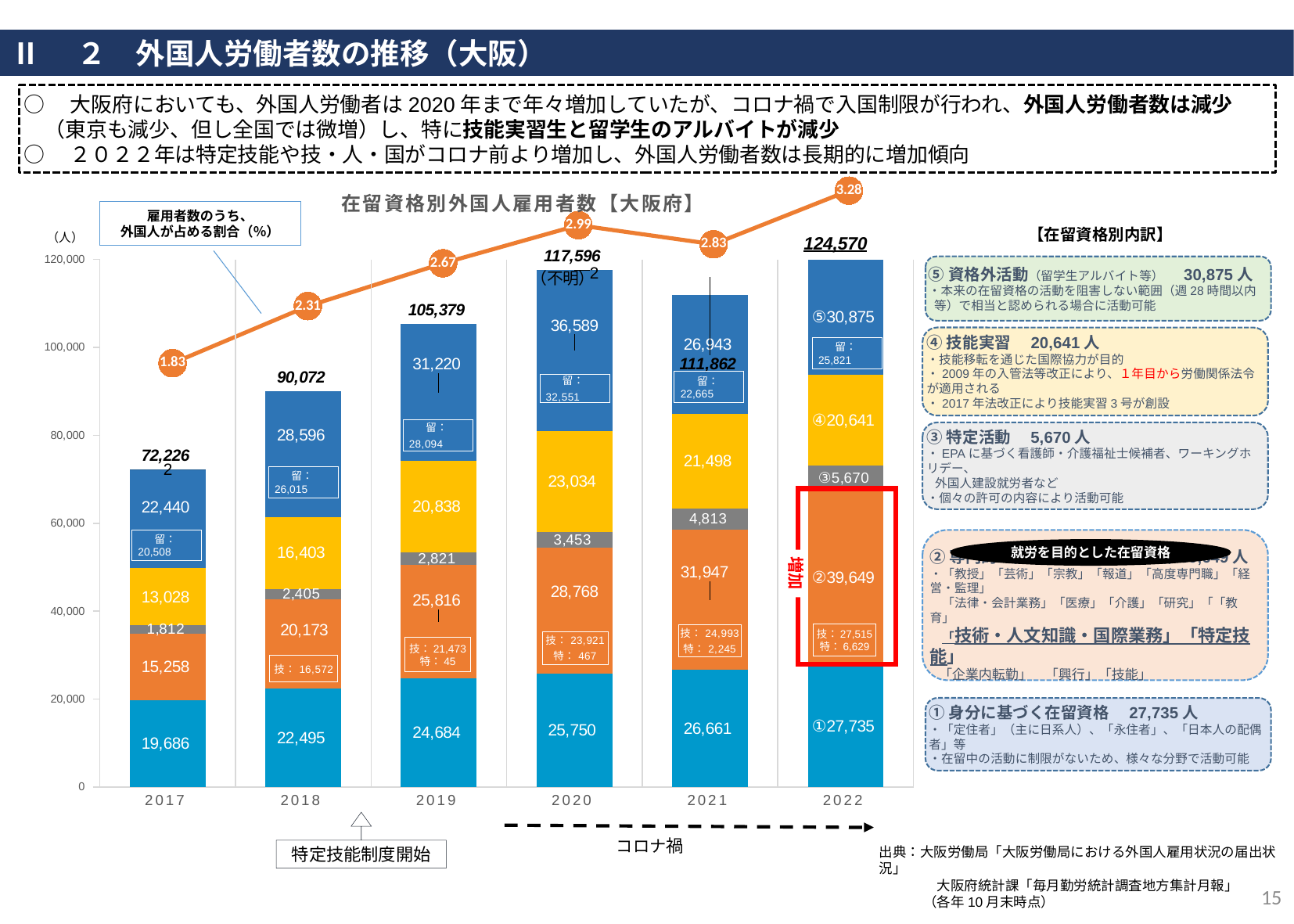

Ⅱ　２　外国人労働者数の推移（大阪）
○　大阪府においても、外国人労働者は2020年まで年々増加していたが、コロナ禍で入国制限が行われ、外国人労働者数は減少
　（東京も減少、但し全国では微増）し、特に技能実習生と留学生のアルバイトが減少
○　２０２２年は特定技能や技・人・国がコロナ前より増加し、外国人労働者数は長期的に増加傾向

### Chart

| Category |  |
|---|---|

### Chart: 在留資格別外国人雇用者数【大阪府】

| Category |  |  |  |  |  |  |  |  |
|---|---|---|---|---|---|---|---|---|
| 2017 | 19686.0 | 15258.0 | 1812.0 | 13028.0 | 22440.0 | 2.0 | None | 72226.0 |
| 2018 | 22495.0 | 20173.0 | 2405.0 | 16403.0 | 28596.0 | None | None | 90072.0 |
| 2019 | 24684.0 | 25816.0 | 2821.0 | 20838.0 | 31220.0 | None | None | 105379.0 |
| 2020 | 25750.0 | 28768.0 | 3453.0 | 23034.0 | 36589.0 | 2.0 | None | 117596.0 |
| 2021 | 26661.0 | 31947.0 | 4813.0 | 21498.0 | 26943.0 | 0.0 | None | 111862.0 |
| 2022 | 27735.0 | 39649.0 | 5670.0 | 20641.0 | 30875.0 | 0.0 | None | 124570.0 |
雇用者数のうち、
外国人が占める割合（％）
【在留資格別内訳】
⑤資格外活動（留学生アルバイト等）　30,875人
・本来の在留資格の活動を阻害しない範囲（週28時間以内
 等）で相当と認められる場合に活動可能
③特定活動　5,670人
・EPAに基づく看護師・介護福祉士候補者、ワーキングホリデー、
  外国人建設就労者など
・個々の許可の内容により活動可能
①身分に基づく在留資格　27,735人
・「定住者」（主に日系人）、「永住者」、「日本人の配偶者」等
・在留中の活動に制限がないため、様々な分野で活動可能

②専門的・技術的分野の在留資格 39,649人
・「教授」「芸術」「宗教」「報道」「高度専門職」「経営・監理」
　「法律・会計業務」「医療」「介護」「研究」「「教育」
　「技術・人文知識・国際業務」「特定技能」
  「企業内転勤」　「興行」「技能」
（人）
④技能実習　20,641人
・技能移転を通じた国際協力が目的
・2009年の入管法等改正により、１年目から労働関係法令が適用される
・2017年法改正により技能実習3号が創設
留：25,821
留：22,665
留：26,015

留：20,508
就労を目的とした在留資格
増加
技：27,515
特：6,629
技：21,473
特：45
特定技能制度開始
コロナ禍
出典：大阪労働局「大阪労働局における外国人雇用状況の届出状況」
　　　　 大阪府統計課「毎月勤労統計調査地方集計月報」
　　　 （各年10月末時点）
15